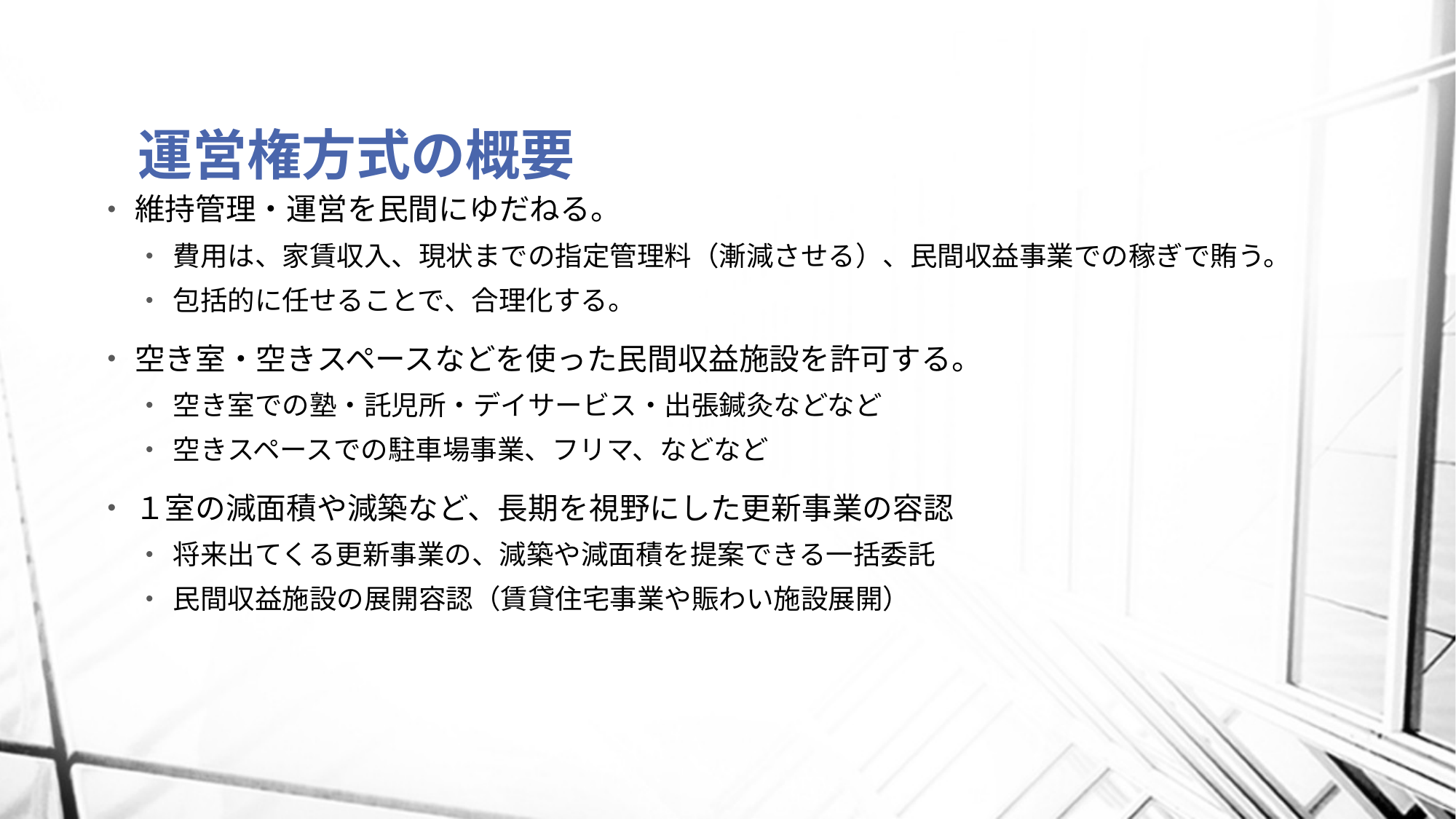

# 運営権方式の概要
維持管理・運営を民間にゆだねる。
費用は、家賃収入、現状までの指定管理料（漸減させる）、民間収益事業での稼ぎで賄う。
包括的に任せることで、合理化する。
空き室・空きスペースなどを使った民間収益施設を許可する。
空き室での塾・託児所・デイサービス・出張鍼灸などなど
空きスペースでの駐車場事業、フリマ、などなど
１室の減面積や減築など、長期を視野にした更新事業の容認
将来出てくる更新事業の、減築や減面積を提案できる一括委託
民間収益施設の展開容認（賃貸住宅事業や賑わい施設展開）